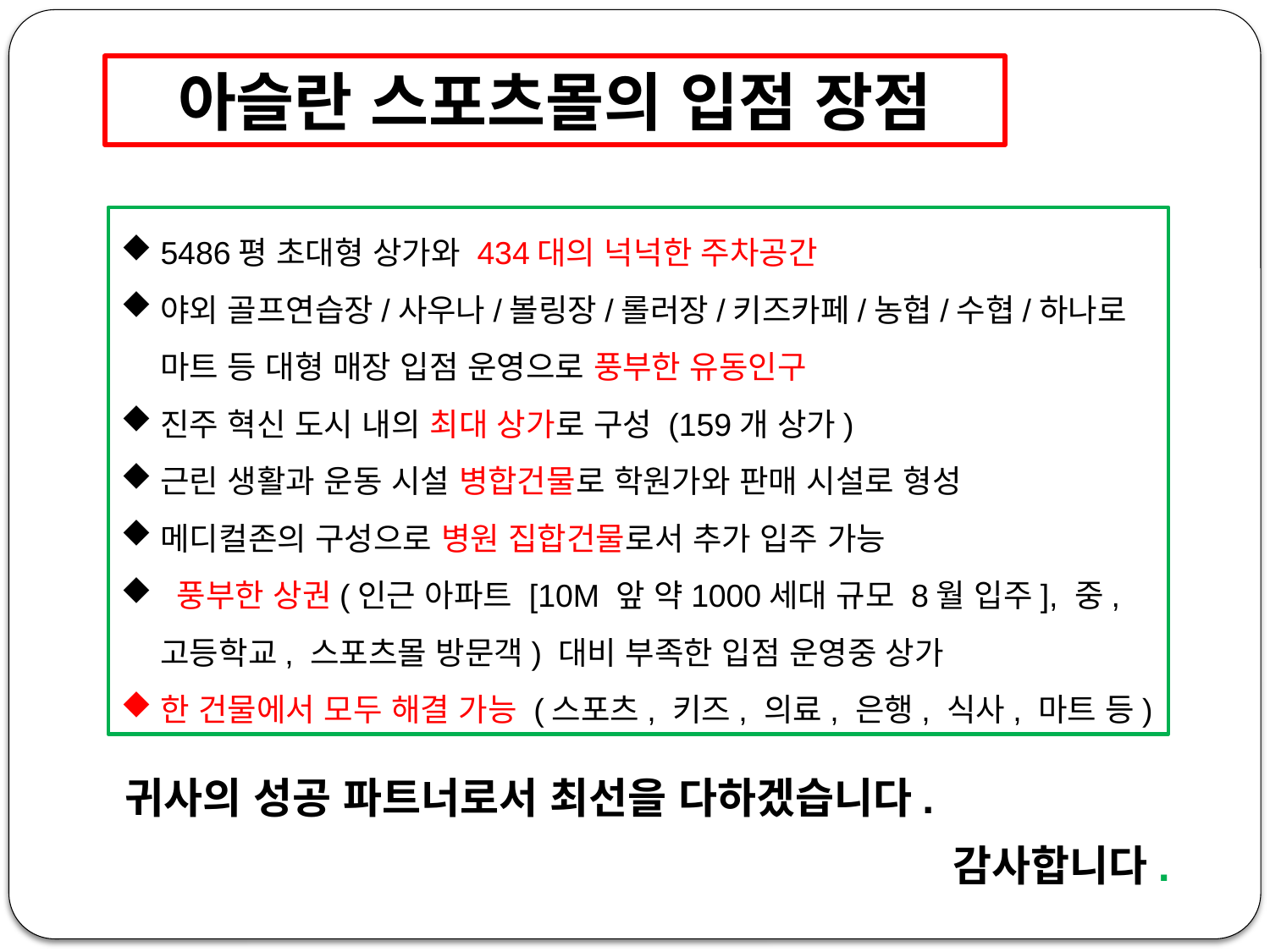

아슬란 스포츠몰의 입점 장점
5486평 초대형 상가와 434대의 넉넉한 주차공간
야외 골프연습장/사우나/볼링장/롤러장/키즈카페/농협/수협/하나로 마트 등 대형 매장 입점 운영으로 풍부한 유동인구
진주 혁신 도시 내의 최대 상가로 구성 (159개 상가)
근린 생활과 운동 시설 병합건물로 학원가와 판매 시설로 형성
메디컬존의 구성으로 병원 집합건물로서 추가 입주 가능
 풍부한 상권(인근 아파트 [10M 앞 약1000세대 규모 8월 입주], 중,고등학교, 스포츠몰 방문객) 대비 부족한 입점 운영중 상가
한 건물에서 모두 해결 가능 (스포츠, 키즈, 의료, 은행, 식사, 마트 등)
귀사의 성공 파트너로서 최선을 다하겠습니다.

감사합니다.